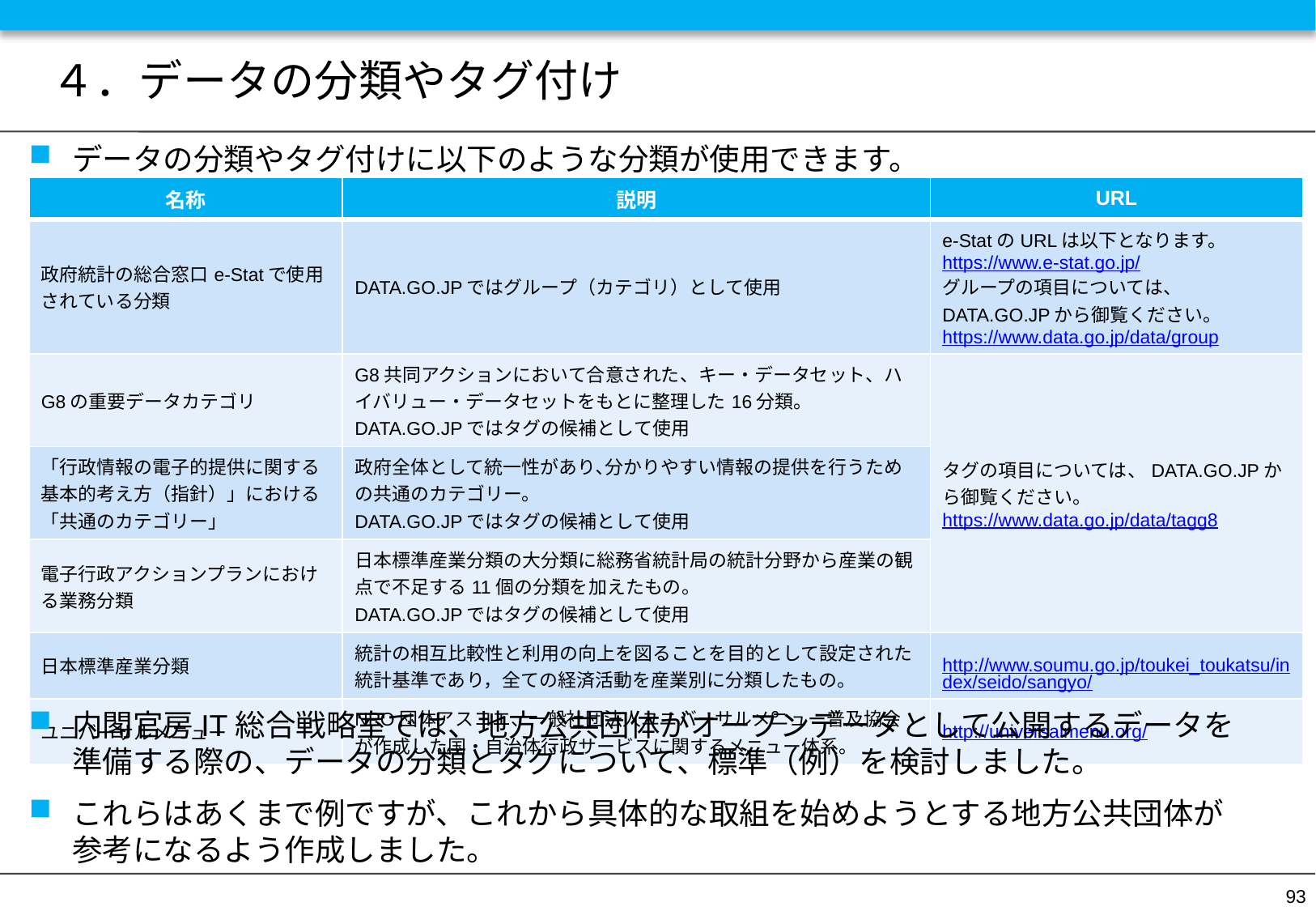

# ４．データの分類やタグ付け
データの分類やタグ付けに以下のような分類が使用できます。
| 名称 | 説明 | URL |
| --- | --- | --- |
| 政府統計の総合窓口e-Statで使用されている分類 | DATA.GO.JPではグループ（カテゴリ）として使用 | e-StatのURLは以下となります。 https://www.e-stat.go.jp/ グループの項目については、 DATA.GO.JPから御覧ください。 https://www.data.go.jp/data/group |
| G8の重要データカテゴリ | G8共同アクションにおいて合意された、キー・データセット、ハイバリュー・データセットをもとに整理した16分類。 DATA.GO.JPではタグの候補として使用 | タグの項目については、DATA.GO.JPから御覧ください。 https://www.data.go.jp/data/tagg8 |
| 「行政情報の電子的提供に関する基本的考え方（指針）」における「共通のカテゴリー」 | 政府全体として統一性があり､分かりやすい情報の提供を行うための共通のカテゴリー。 DATA.GO.JPではタグの候補として使用 |  |
| 電子行政アクションプランにおける業務分類 | 日本標準産業分類の大分類に総務省統計局の統計分野から産業の観点で不足する11個の分類を加えたもの。 DATA.GO.JPではタグの候補として使用 |  |
| 日本標準産業分類 | 統計の相互比較性と利用の向上を図ることを目的として設定された統計基準であり，全ての経済活動を産業別に分類したもの。 | http://www.soumu.go.jp/toukei\_toukatsu/index/seido/sangyo/ |
| ユニバーサルメニュー | NPO団体アスコエ、一般社団法人ユニバーサルメニュー普及協会が作成した国・自治体行政サービスに関するメニュー体系。 | http://universalmenu.org/ |
内閣官房IT総合戦略室では、地方公共団体がオープンデータとして公開するデータを準備する際の、データの分類とタグについて、標準（例）を検討しました。
これらはあくまで例ですが、これから具体的な取組を始めようとする地方公共団体が参考になるよう作成しました。
93